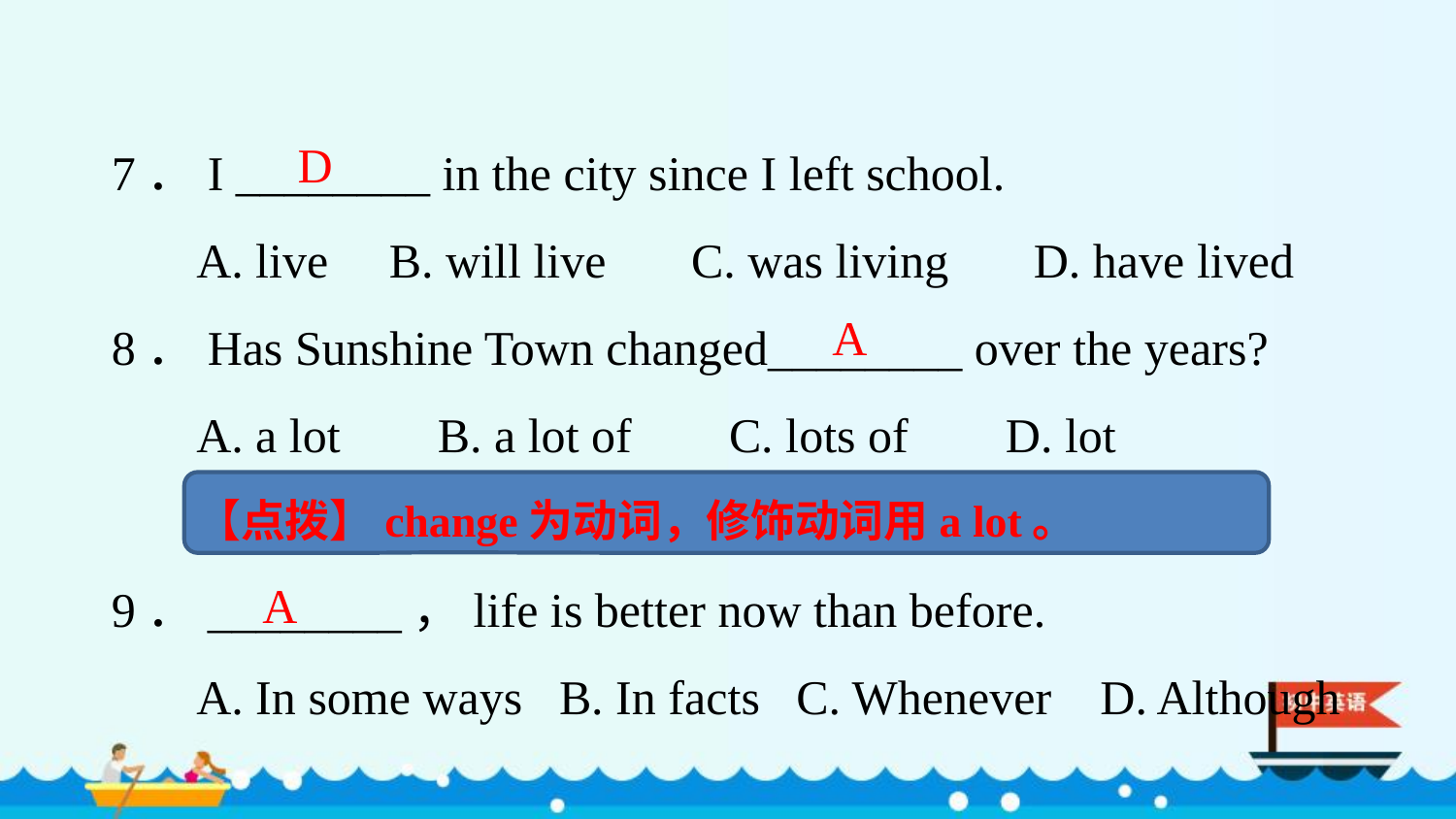

7．I ________ in the city since I left school.
       A. live     B. will live       C. was living       D. have lived
8．Has Sunshine Town changed________ over the years?
       A. a lot        B. a lot of        C. lots of        D. lot

9．________，life is better now than before.
       A. In some ways   B. In facts   C. Whenever    D. Although
D
A
【点拨】change为动词，修饰动词用a lot。

A